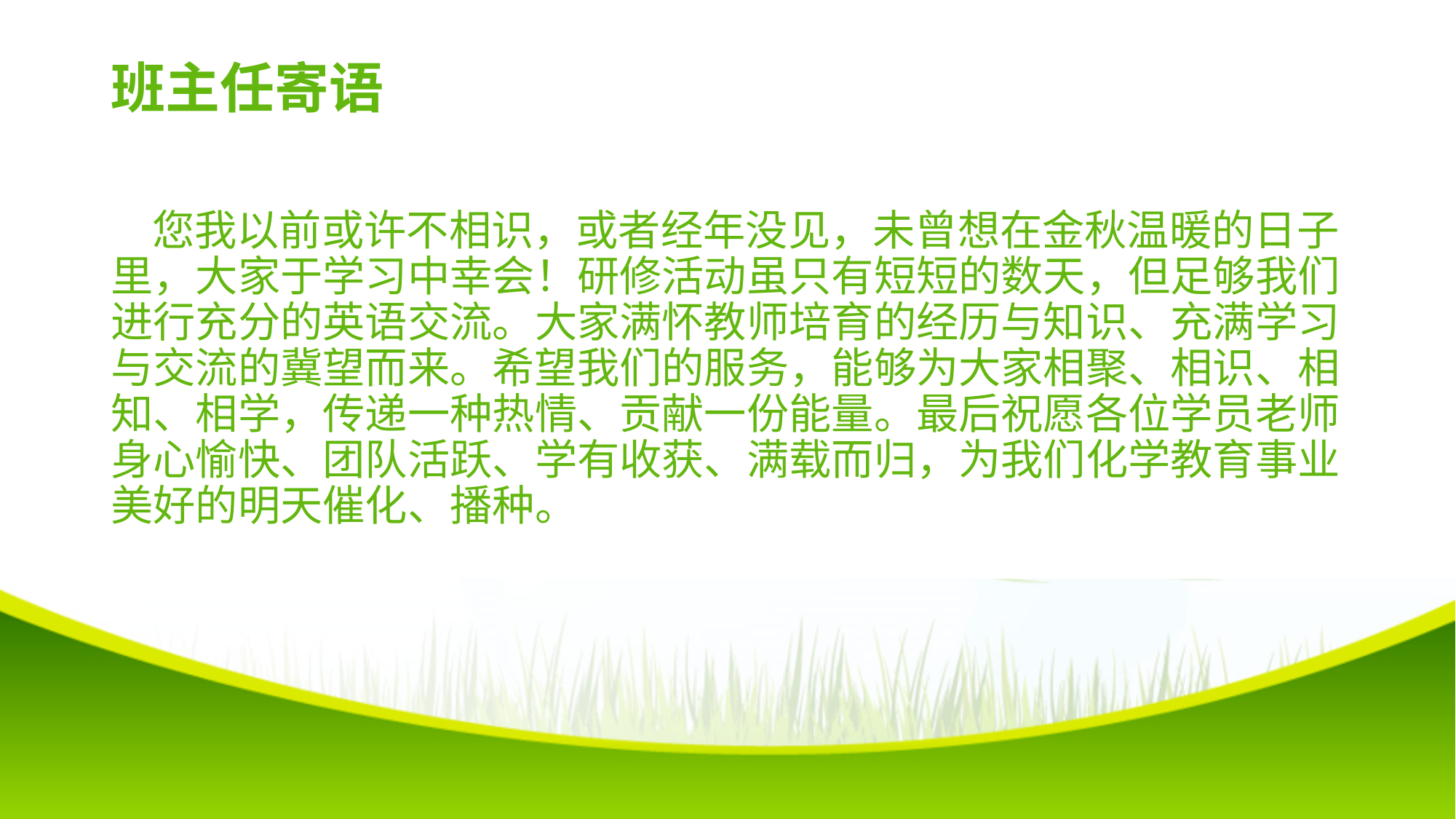

# 班主任寄语

    您我以前或许不相识，或者经年没见，未曾想在金秋温暖的日子里，大家于学习中幸会！研修活动虽只有短短的数天，但足够我们进行充分的英语交流。大家满怀教师培育的经历与知识、充满学习与交流的冀望而来。希望我们的服务，能够为大家相聚、相识、相知、相学，传递一种热情、贡献一份能量。最后祝愿各位学员老师身心愉快、团队活跃、学有收获、满载而归，为我们化学教育事业美好的明天催化、播种。